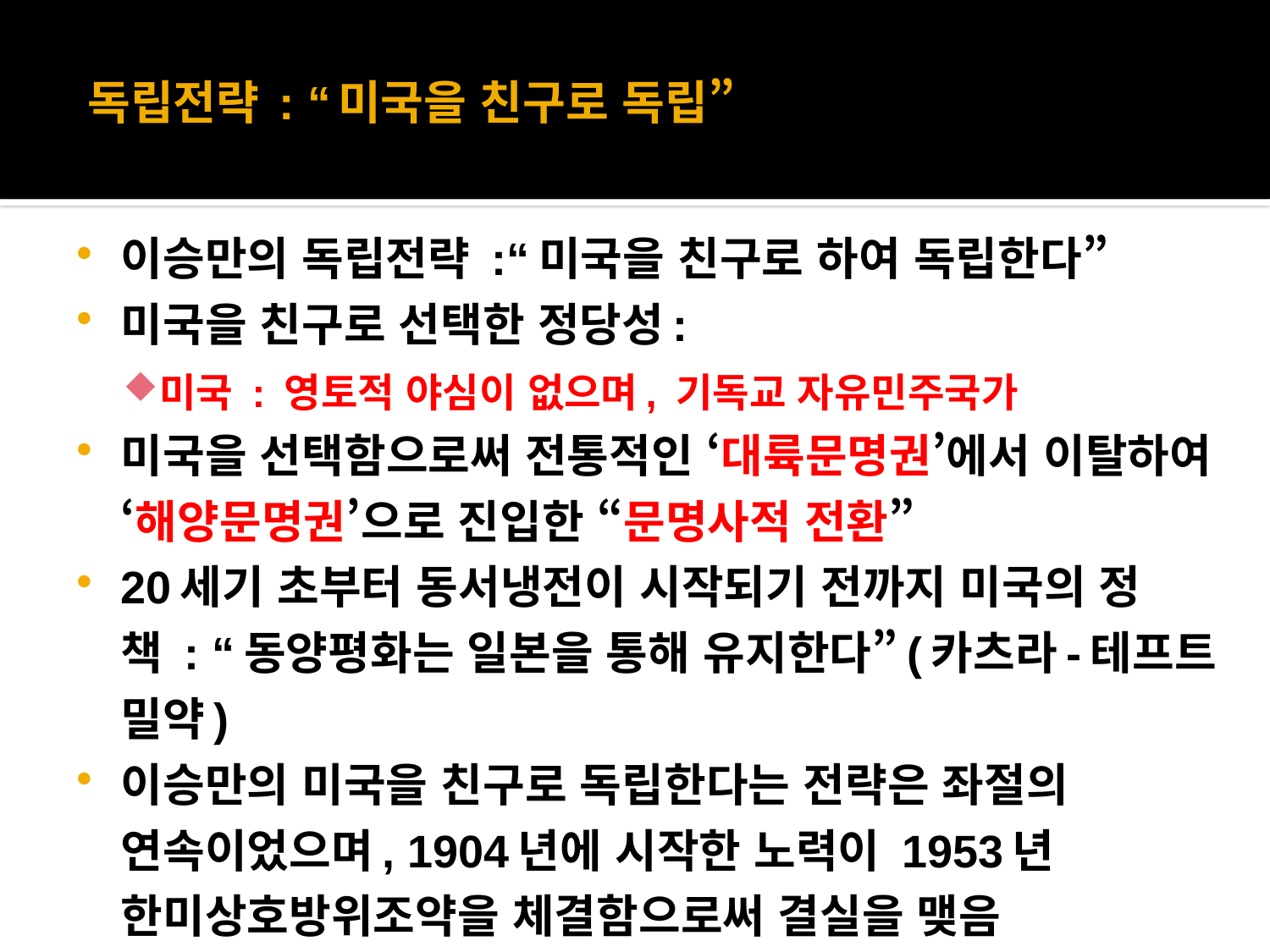

# 독립전략 : “미국을 친구로 독립”
이승만의 독립전략 :“미국을 친구로 하여 독립한다”
미국을 친구로 선택한 정당성:
미국 : 영토적 야심이 없으며, 기독교 자유민주국가
미국을 선택함으로써 전통적인 ‘대륙문명권’에서 이탈하여 ‘해양문명권’으로 진입한 “문명사적 전환”
20세기 초부터 동서냉전이 시작되기 전까지 미국의 정책 : “동양평화는 일본을 통해 유지한다”(카츠라-테프트 밀약)
이승만의 미국을 친구로 독립한다는 전략은 좌절의 연속이었으며, 1904년에 시작한 노력이 1953년 한미상호방위조약을 체결함으로써 결실을 맺음